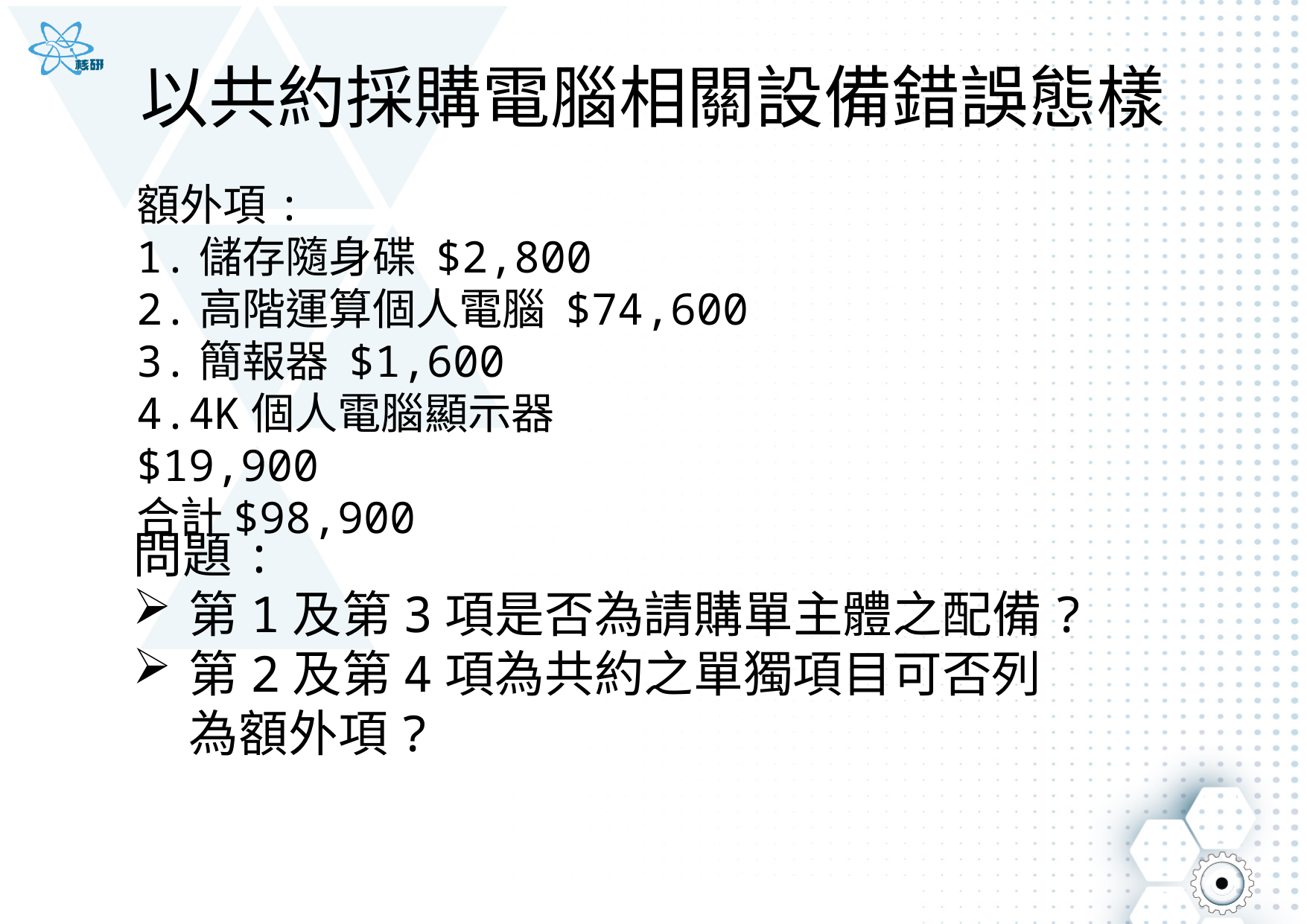

# 以共約採購電腦相關設備錯誤態樣
額外項:
1.儲存隨身碟 $2,800
2.高階運算個人電腦 $74,600
3.簡報器 $1,600
4.4K個人電腦顯示器 $19,900
合計$98,900
問題:
第1及第3項是否為請購單主體之配備?
第2及第4項為共約之單獨項目可否列為額外項?